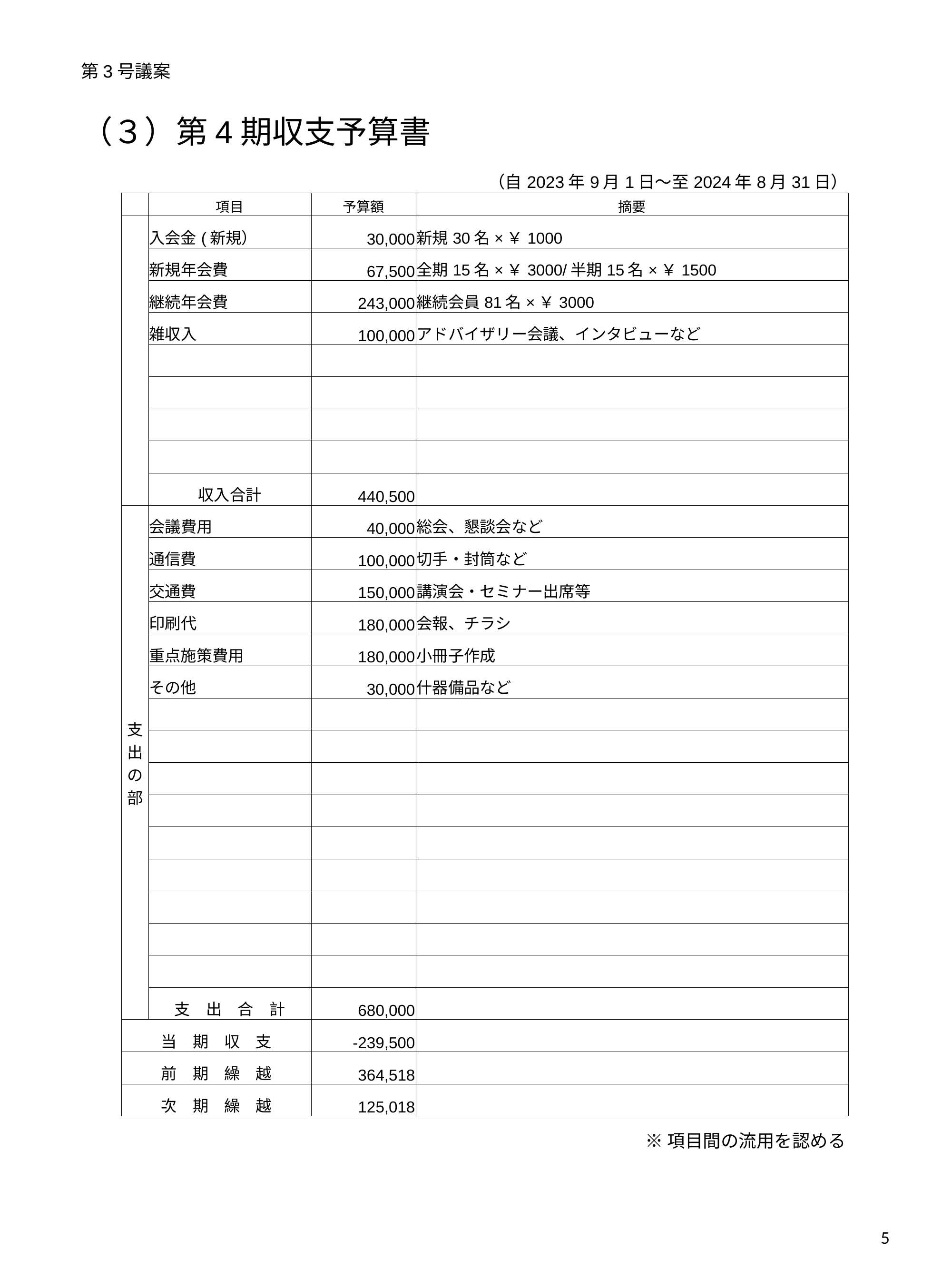

第3号議案
（３）第4期収支予算書
|  |  |  | （自2023年9月1日～至2024年8月31日） |
| --- | --- | --- | --- |
|  | 項目 | 予算額 | 摘要 |
|  | 入会金(新規） | 30,000 | 新規30名×￥1000 |
|  | 新規年会費 | 67,500 | 全期15名×￥3000/半期15名×￥1500 |
|  | 継続年会費 | 243,000 | 継続会員81名×￥3000 |
|  | 雑収入 | 100,000 | アドバイザリー会議、インタビューなど |
|  |  |  |  |
|  |  |  |  |
|  |  |  |  |
|  |  |  |  |
|  | 収入合計 | 440,500 |  |
| 支出の部 | 会議費用 | 40,000 | 総会、懇談会など |
|  | 通信費 | 100,000 | 切手・封筒など |
|  | 交通費 | 150,000 | 講演会・セミナー出席等 |
|  | 印刷代 | 180,000 | 会報、チラシ |
|  | 重点施策費用 | 180,000 | 小冊子作成 |
|  | その他 | 30,000 | 什器備品など |
|  |  |  |  |
|  |  |  |  |
|  |  |  |  |
|  |  |  |  |
|  |  |  |  |
|  |  |  |  |
|  |  |  |  |
|  |  |  |  |
|  |  |  |  |
|  | 支　出　合　計 | 680,000 |  |
| 当　期　収　支 |  | -239,500 |  |
| 前　期　繰　越 |  | 364,518 |  |
| 次　期　繰　越 |  | 125,018 |  |
※項目間の流用を認める
5